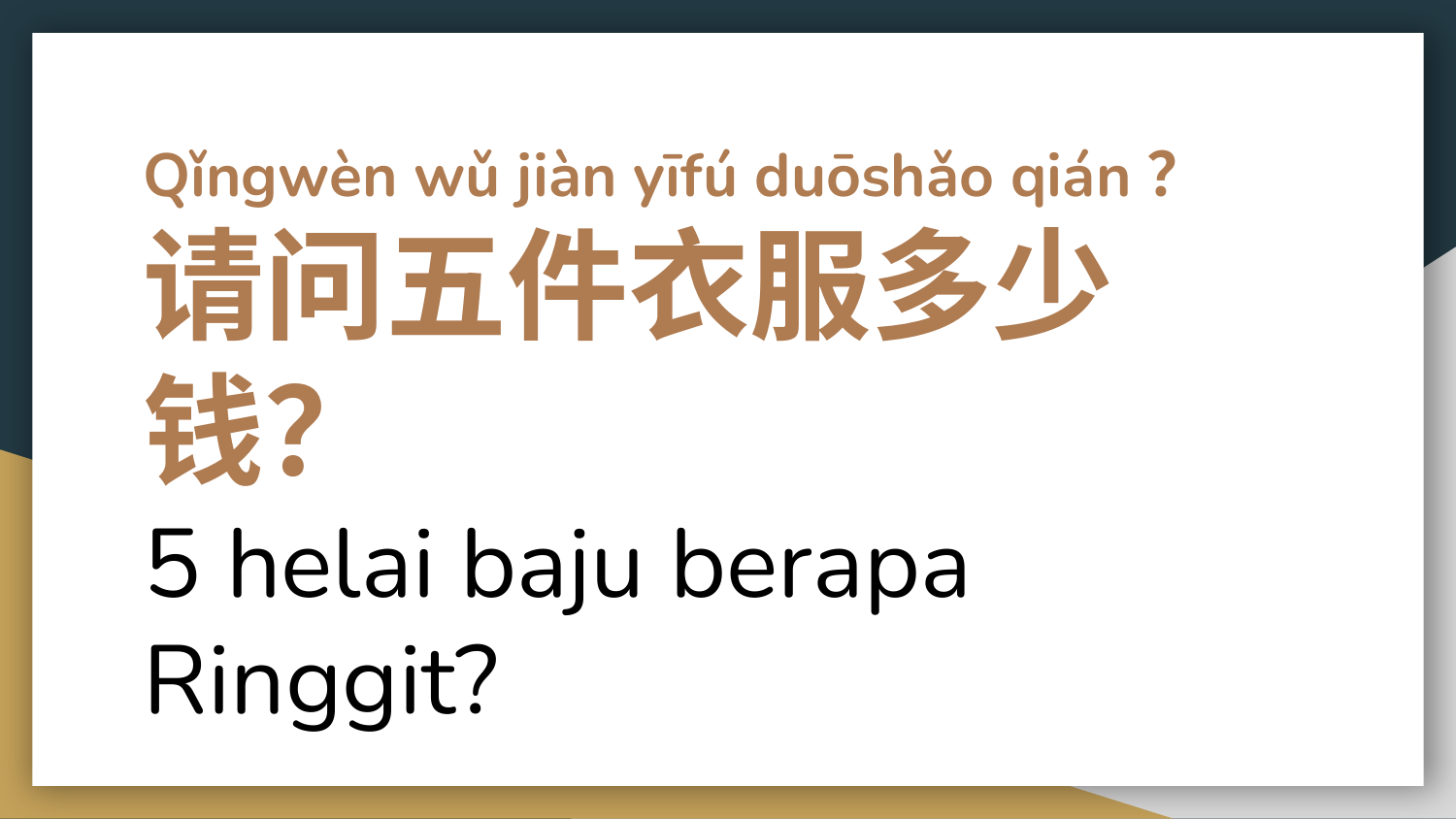

# Qǐngwèn wǔ jiàn yīfú duōshǎo qián？
请问五件衣服多少钱？
5 helai baju berapa Ringgit?